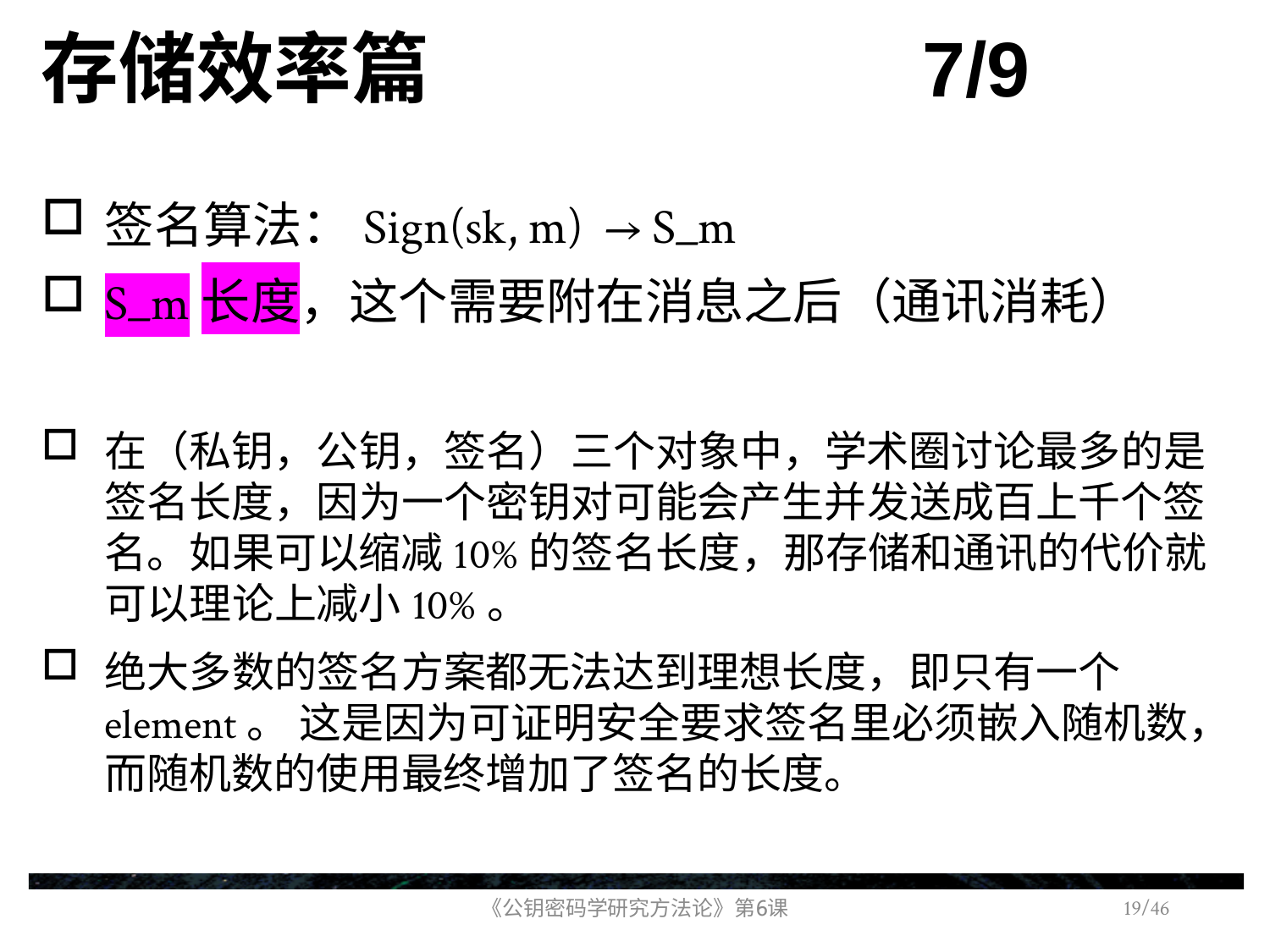

# 存储效率篇                           7/9
签名算法：Sign(sk, m)  → S_m
S_m长度，这个需要附在消息之后（通讯消耗）

在（私钥，公钥，签名）三个对象中，学术圈讨论最多的是签名长度，因为一个密钥对可能会产生并发送成百上千个签名。如果可以缩减10%的签名长度，那存储和通讯的代价就可以理论上减小10%。
绝大多数的签名方案都无法达到理想长度，即只有一个element。 这是因为可证明安全要求签名里必须嵌入随机数，而随机数的使用最终增加了签名的长度。

《公钥密码学研究方法论》第6课
19/46